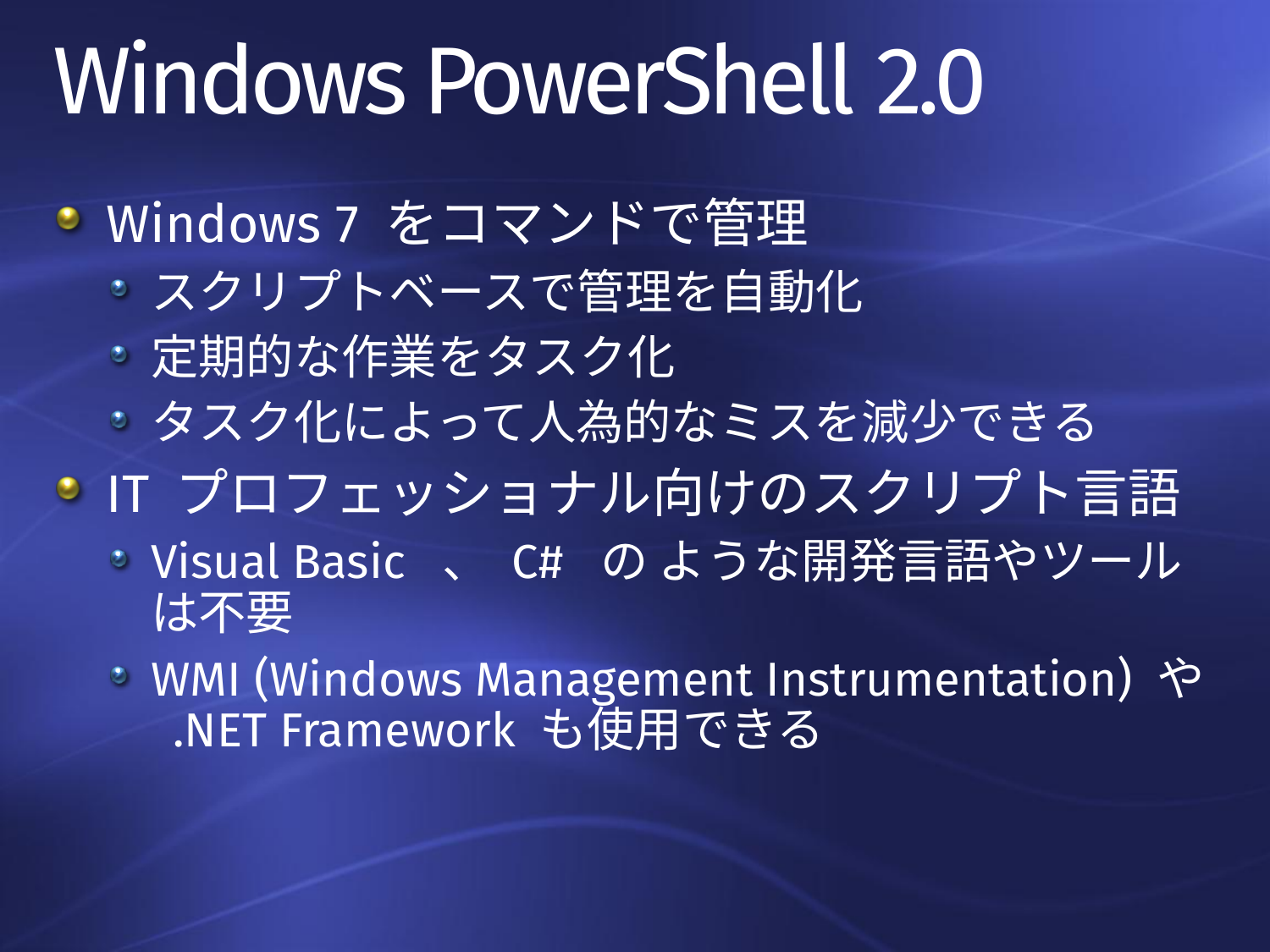

# Windows PowerShell 2.0
Windows 7 をコマンドで管理
スクリプトベースで管理を自動化
定期的な作業をタスク化
タスク化によって人為的なミスを減少できる
IT プロフェッショナル向けのスクリプト言語
Visual Basic  、 C#  の ような開発言語やツールは不要
WMI (Windows Management Instrumentation) や .NET Framework も使用できる